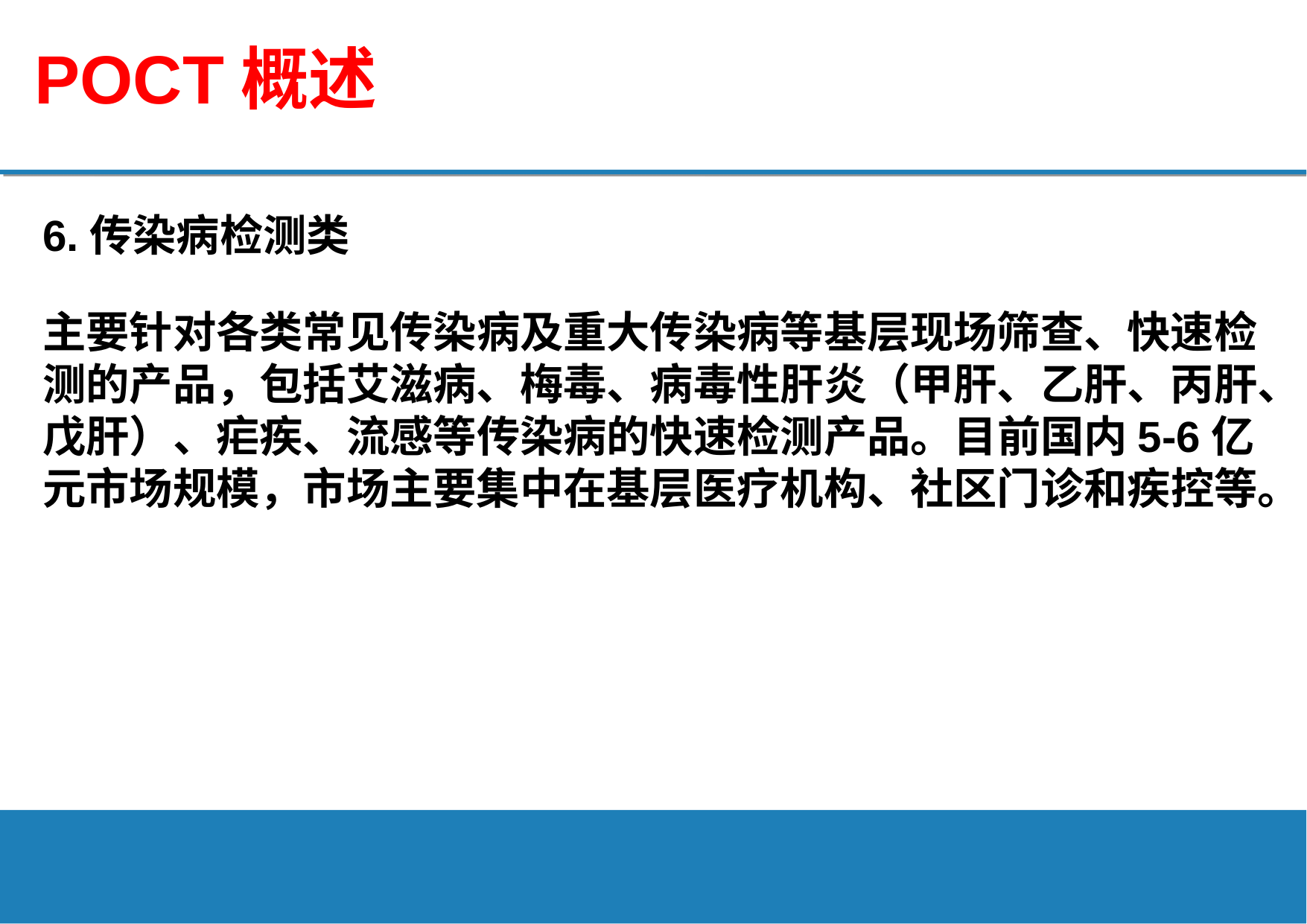

POCT概述
6.传染病检测类

主要针对各类常见传染病及重大传染病等基层现场筛查、快速检测的产品，包括艾滋病、梅毒、病毒性肝炎（甲肝、乙肝、丙肝、戊肝）、疟疾、流感等传染病的快速检测产品。目前国内5-6亿元市场规模，市场主要集中在基层医疗机构、社区门诊和疾控等。